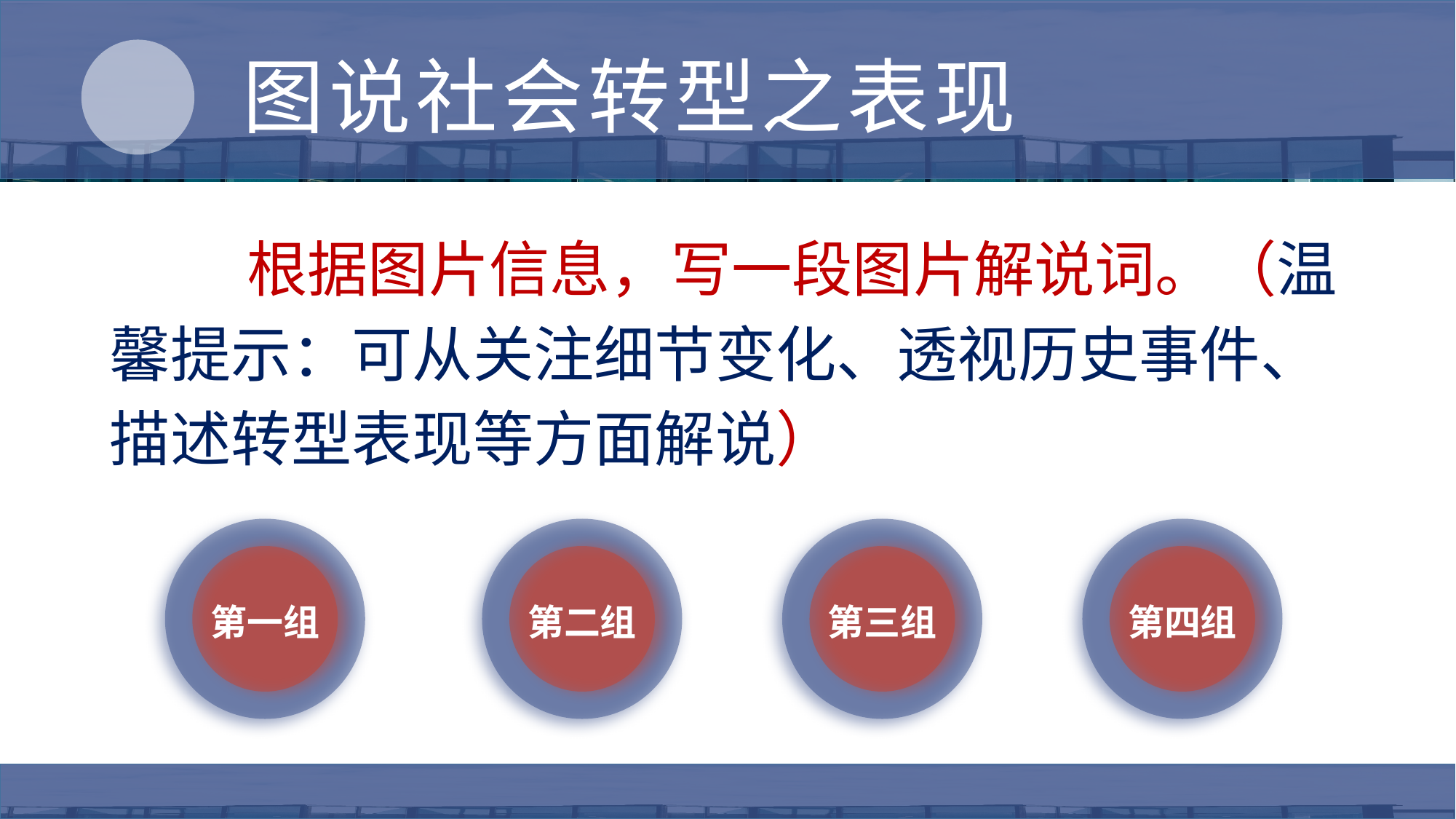

中级培训项目
中级培训项目

图说社会转型之表现
         根据图片信息，写一段图片解说词。（温馨提示：可从关注细节变化、透视历史事件、描述转型表现等方面解说）

第一组

第二组

第三组

第四组
合作革命